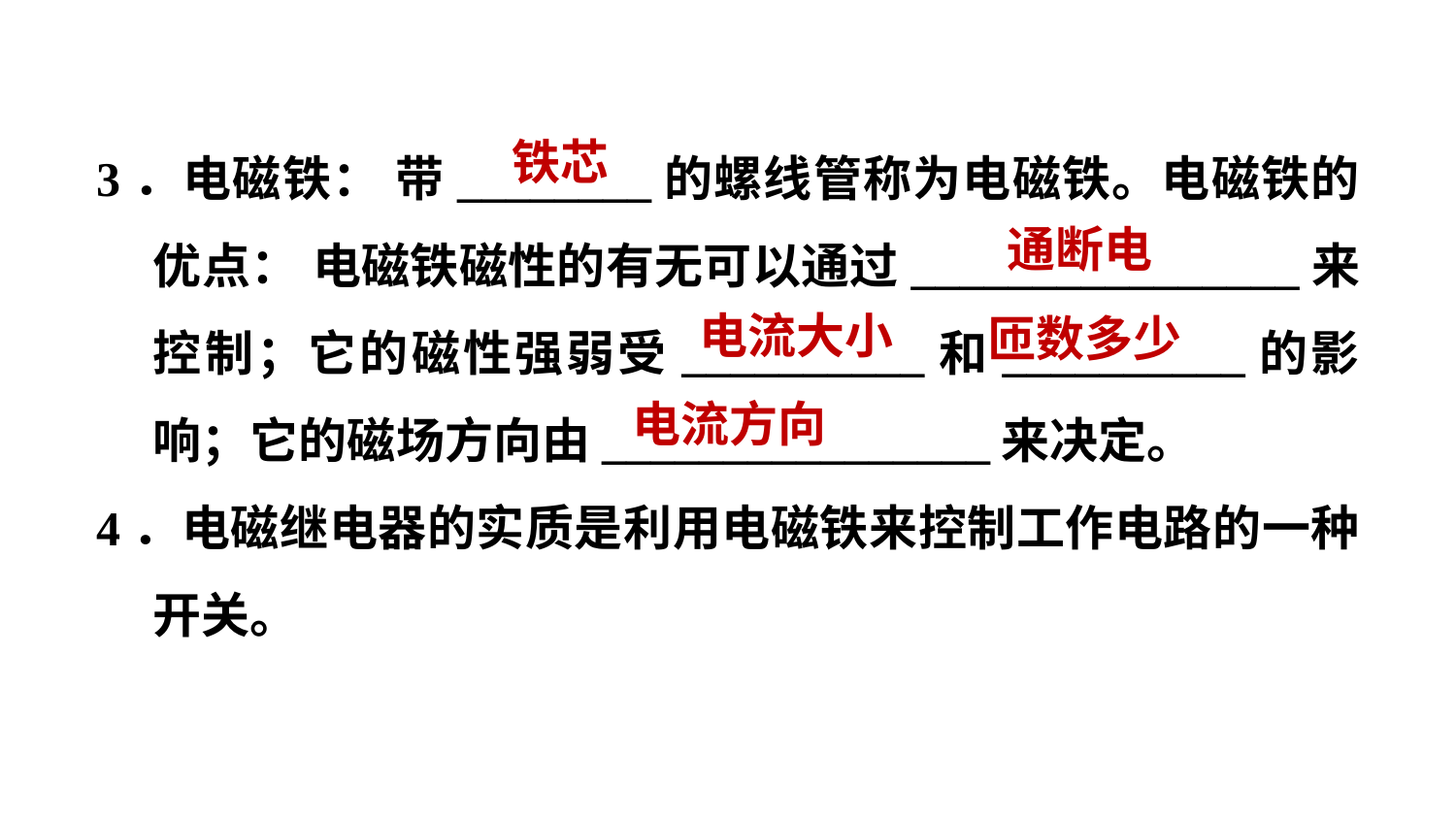

3．电磁铁： 带________的螺线管称为电磁铁。电磁铁的优点： 电磁铁磁性的有无可以通过________________来控制；它的磁性强弱受__________和__________的影响；它的磁场方向由________________来决定。
4．电磁继电器的实质是利用电磁铁来控制工作电路的一种开关。
铁芯
通断电
电流大小
匝数多少
电流方向